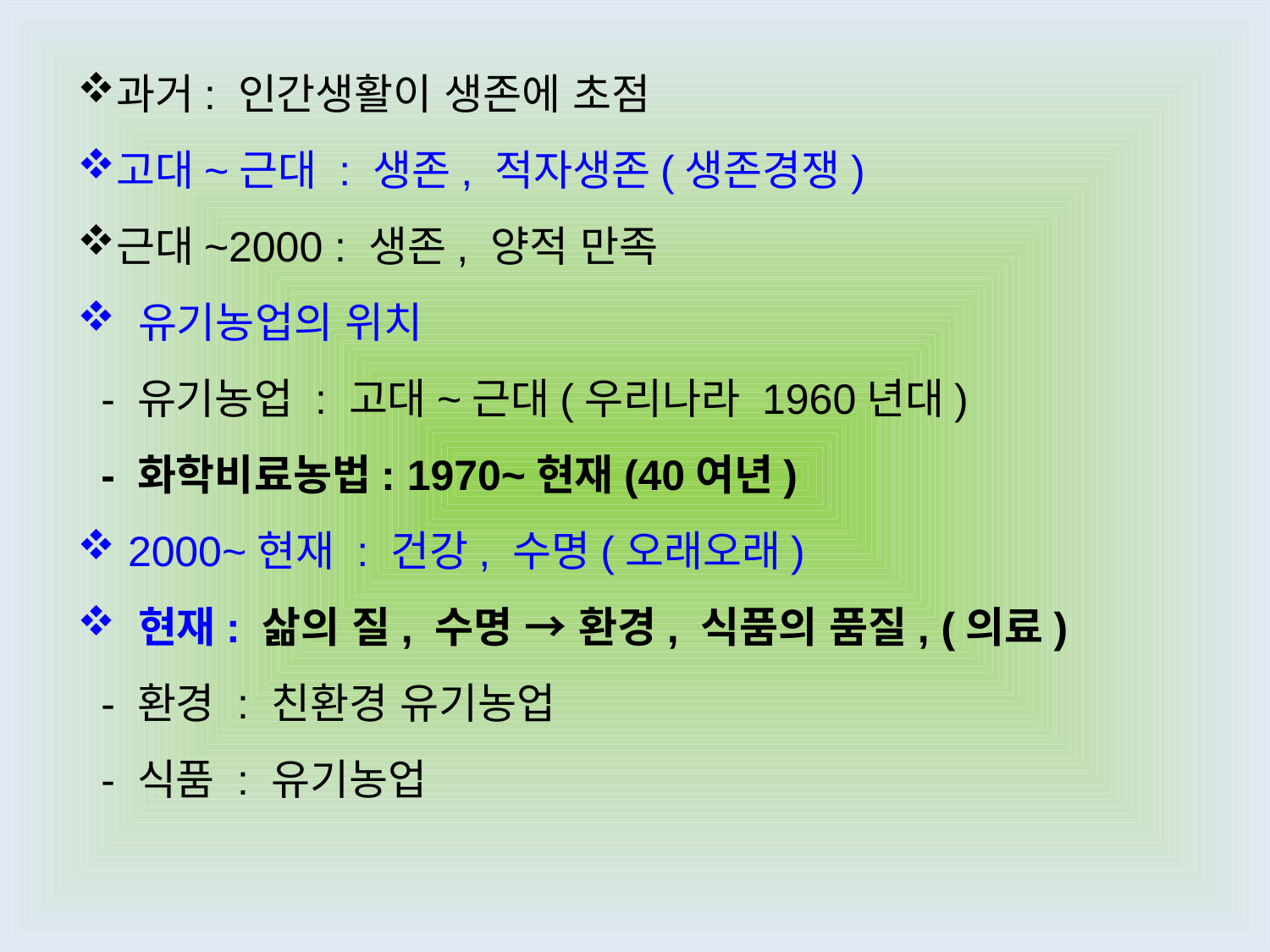

과거: 인간생활이 생존에 초점
고대~근대 : 생존, 적자생존(생존경쟁)
근대~2000 : 생존, 양적 만족
 유기농업의 위치
  - 유기농업 : 고대~근대(우리나라 1960년대)
  - 화학비료농법: 1970~현재(40여년)
 2000~현재 : 건강, 수명(오래오래)
 현재: 삶의 질, 수명 → 환경, 식품의 품질, (의료)
  - 환경 : 친환경 유기농업
  - 식품 : 유기농업